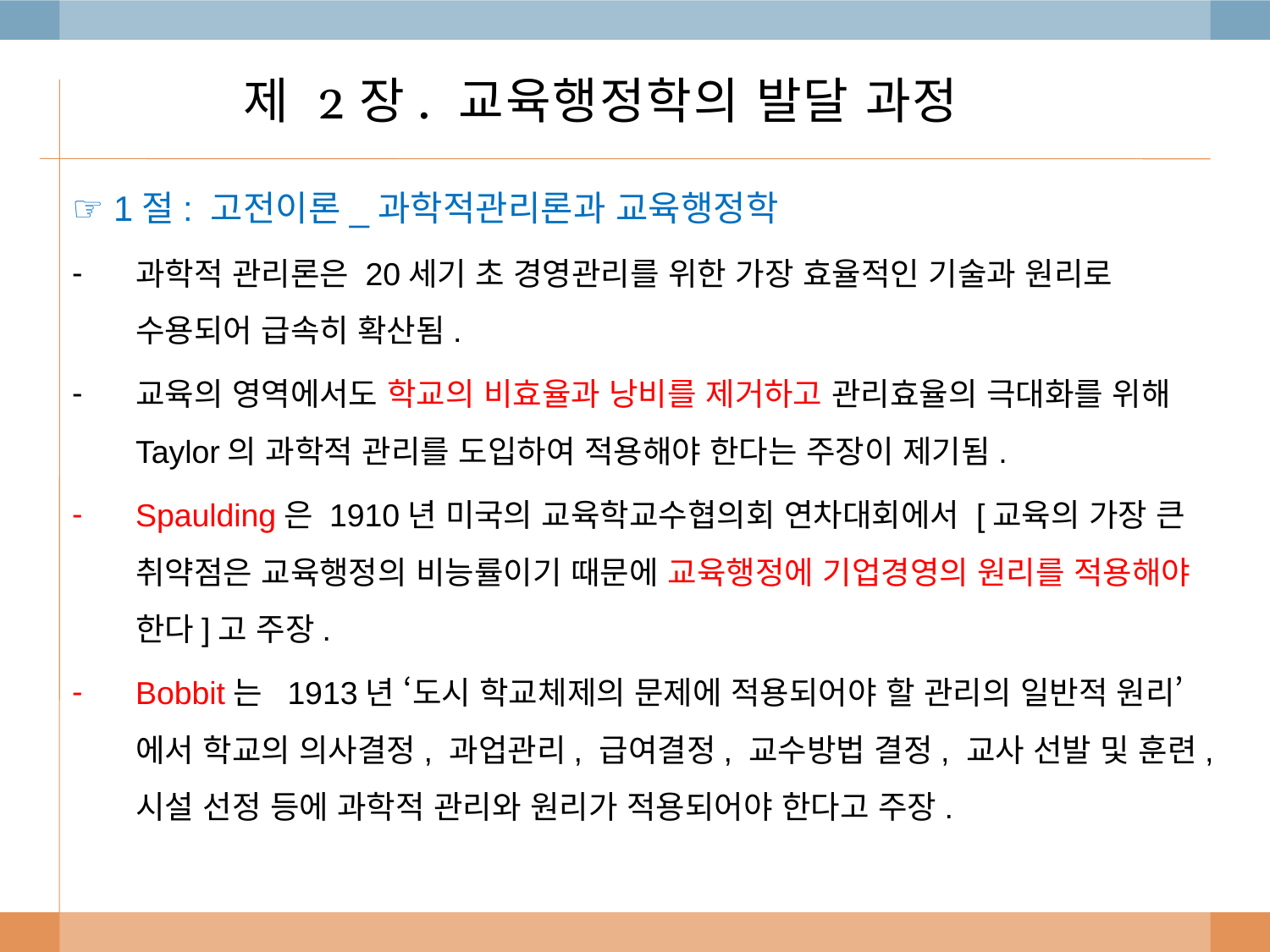

# 제 2장. 교육행정학의 발달 과정
☞ 1절: 고전이론_과학적관리론과 교육행정학
과학적 관리론은 20세기 초 경영관리를 위한 가장 효율적인 기술과 원리로 수용되어 급속히 확산됨.
교육의 영역에서도 학교의 비효율과 낭비를 제거하고 관리효율의 극대화를 위해 Taylor의 과학적 관리를 도입하여 적용해야 한다는 주장이 제기됨.
Spaulding은 1910년 미국의 교육학교수협의회 연차대회에서 [교육의 가장 큰 취약점은 교육행정의 비능률이기 때문에 교육행정에 기업경영의 원리를 적용해야 한다]고 주장.
Bobbit는  1913년 ‘도시 학교체제의 문제에 적용되어야 할 관리의 일반적 원리’에서 학교의 의사결정, 과업관리, 급여결정, 교수방법 결정, 교사 선발 및 훈련, 시설 선정 등에 과학적 관리와 원리가 적용되어야 한다고 주장.